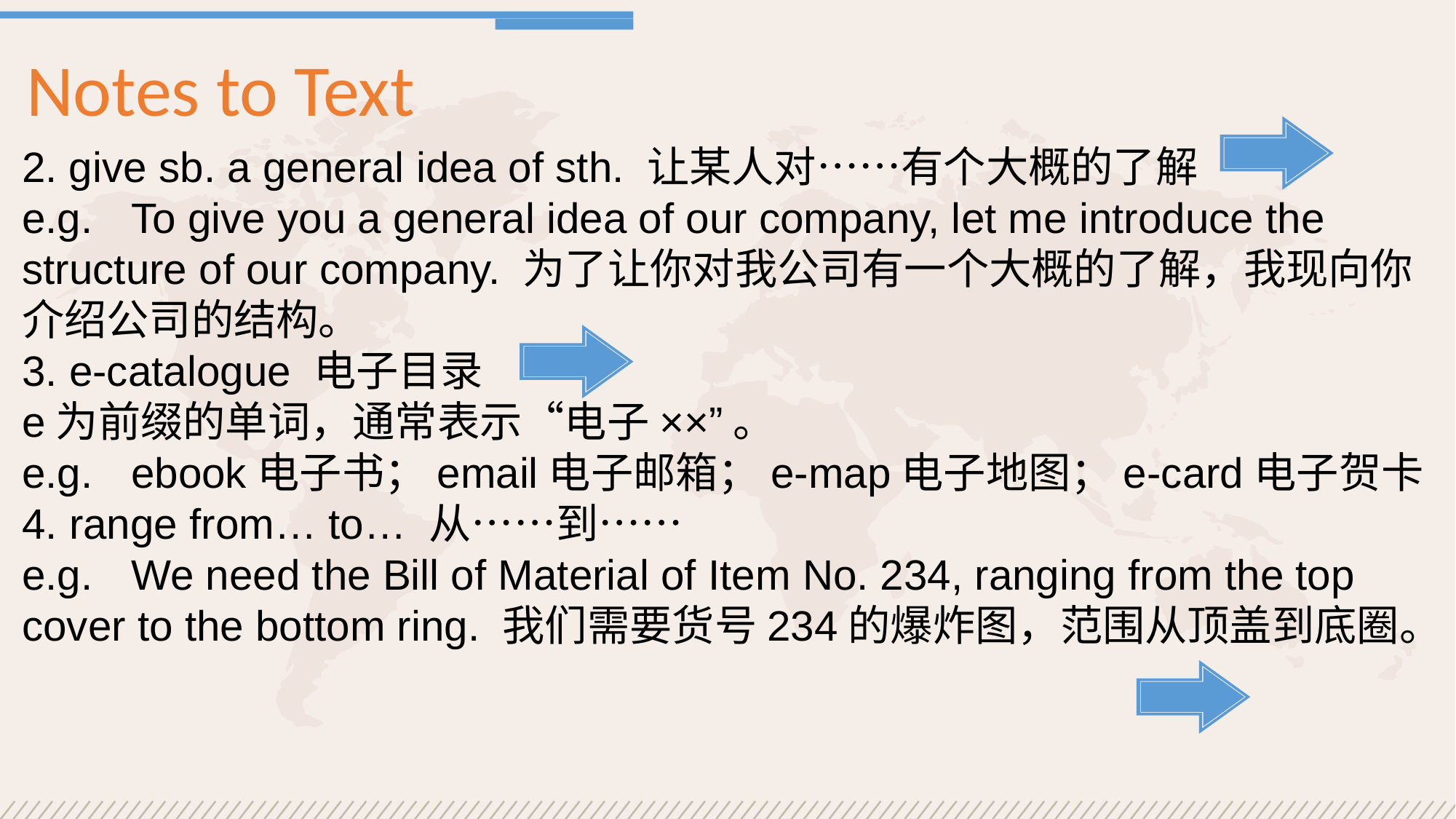

Notes to Text

2. give sb. a general idea of sth. 让某人对……有个大概的了解
e.g.	To give you a general idea of our company, let me introduce the structure of our company. 为了让你对我公司有一个大概的了解，我现向你介绍公司的结构。
3. e-catalogue 电子目录
e为前缀的单词，通常表示“电子××”。
e.g.	ebook电子书；email电子邮箱；e-map电子地图；e-card电子贺卡
4. range from… to… 从……到……
e.g.	We need the Bill of Material of Item No. 234, ranging from the top cover to the bottom ring. 我们需要货号234的爆炸图，范围从顶盖到底圈。